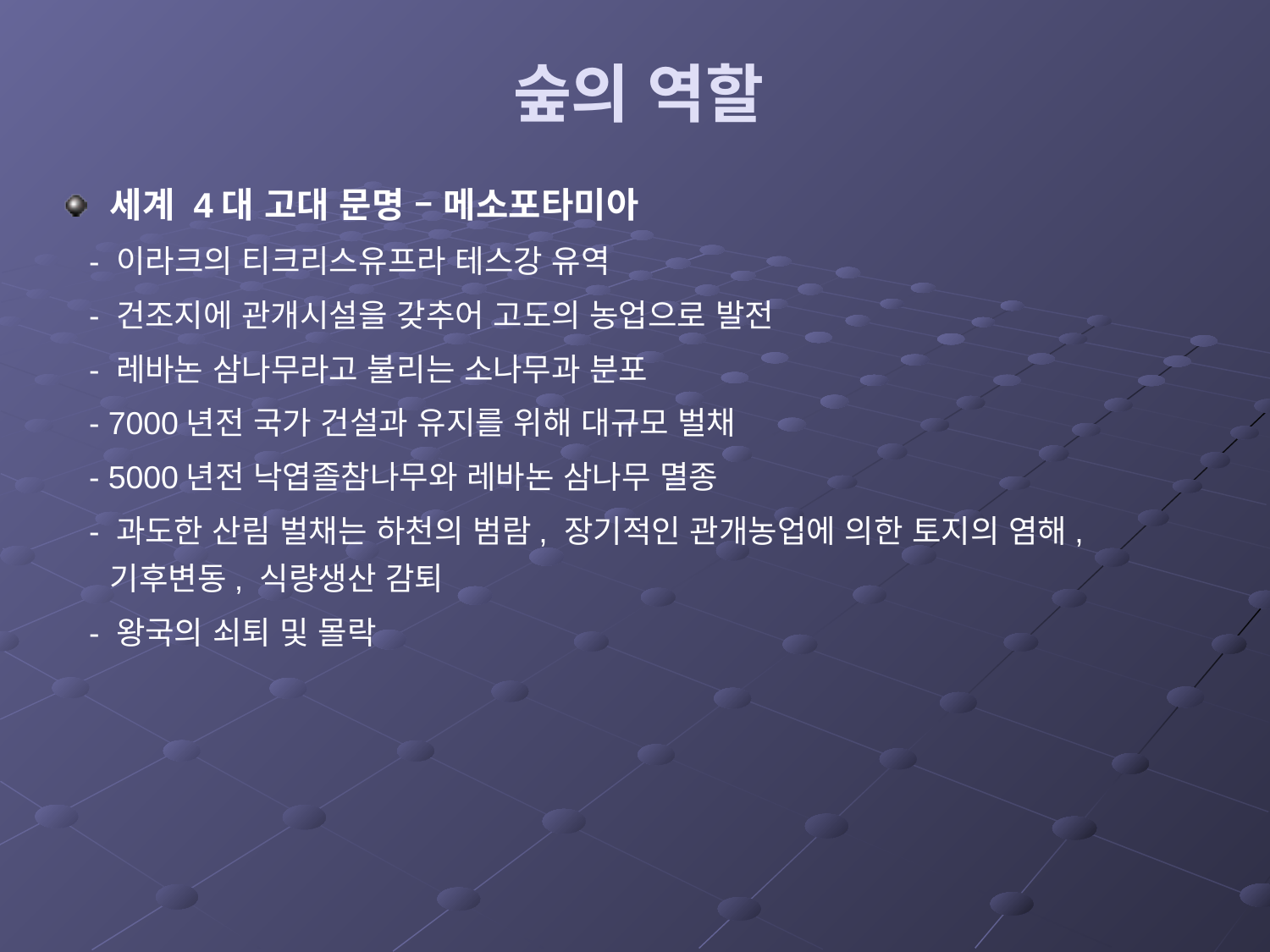

숲의 역할
세계 4대 고대 문명 – 메소포타미아
   - 이라크의 티크리스유프라 테스강 유역
   - 건조지에 관개시설을 갖추어 고도의 농업으로 발전
   - 레바논 삼나무라고 불리는 소나무과 분포
   - 7000년전 국가 건설과 유지를 위해 대규모 벌채
   - 5000년전 낙엽졸참나무와 레바논 삼나무 멸종
   - 과도한 산림 벌채는 하천의 범람, 장기적인 관개농업에 의한 토지의 염해, 기후변동, 식량생산 감퇴
   - 왕국의 쇠퇴 및 몰락